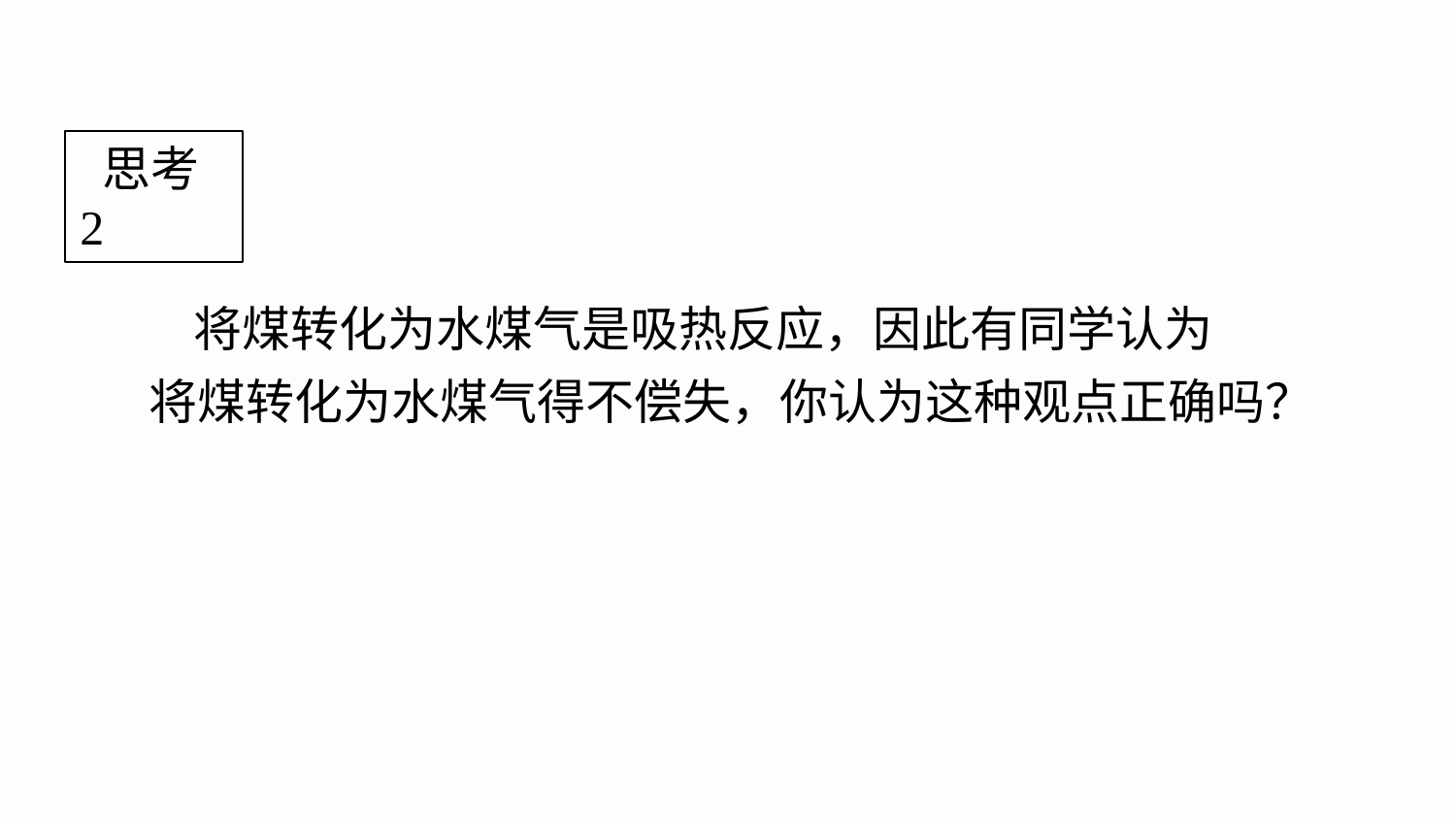

思考2
   将煤转化为水煤气是吸热反应，因此有同学认为
将煤转化为水煤气得不偿失，你认为这种观点正确吗？